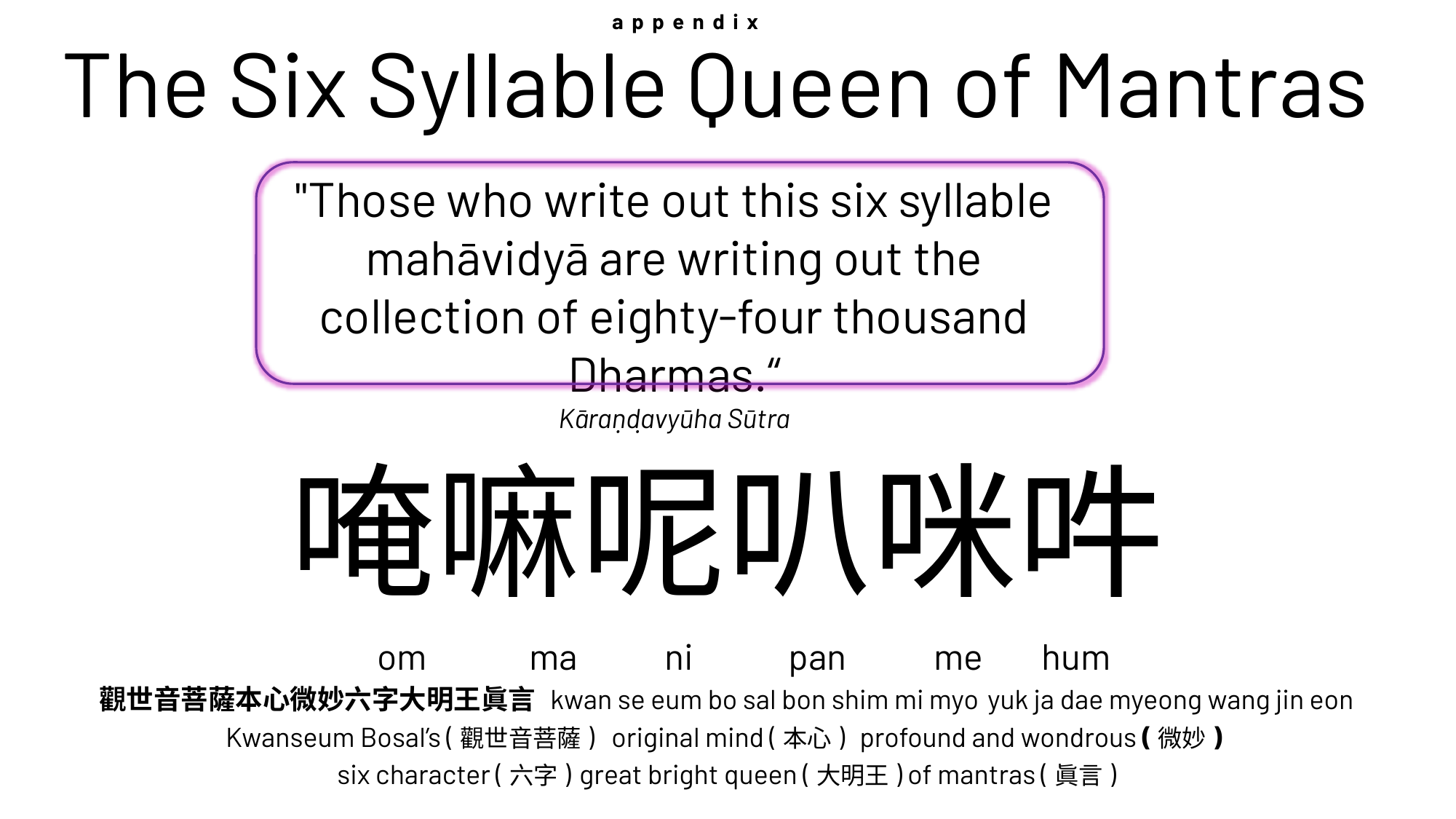

a  p  p  e  n  d  i  x
The Six Syllable Queen of Mantras

"Those who write out this six syllable mahāvidyā are writing out the collection of eighty-four thousand Dharmas.“
Kāraṇḍavyūha Sūtra
唵嘛呢叭咪吽
                           om              ma            ni             pan            me        hum
觀世音菩薩本心微妙六字大明王眞言   kwan se eum bo sal bon shim mi myo  yuk ja dae myeong wang jin eon
Kwanseum Bosal’s (觀世音菩薩)     original mind (本心)    profound and wondrous (微妙)
six character (六字)  great bright queen (大明王) of mantras (眞言)